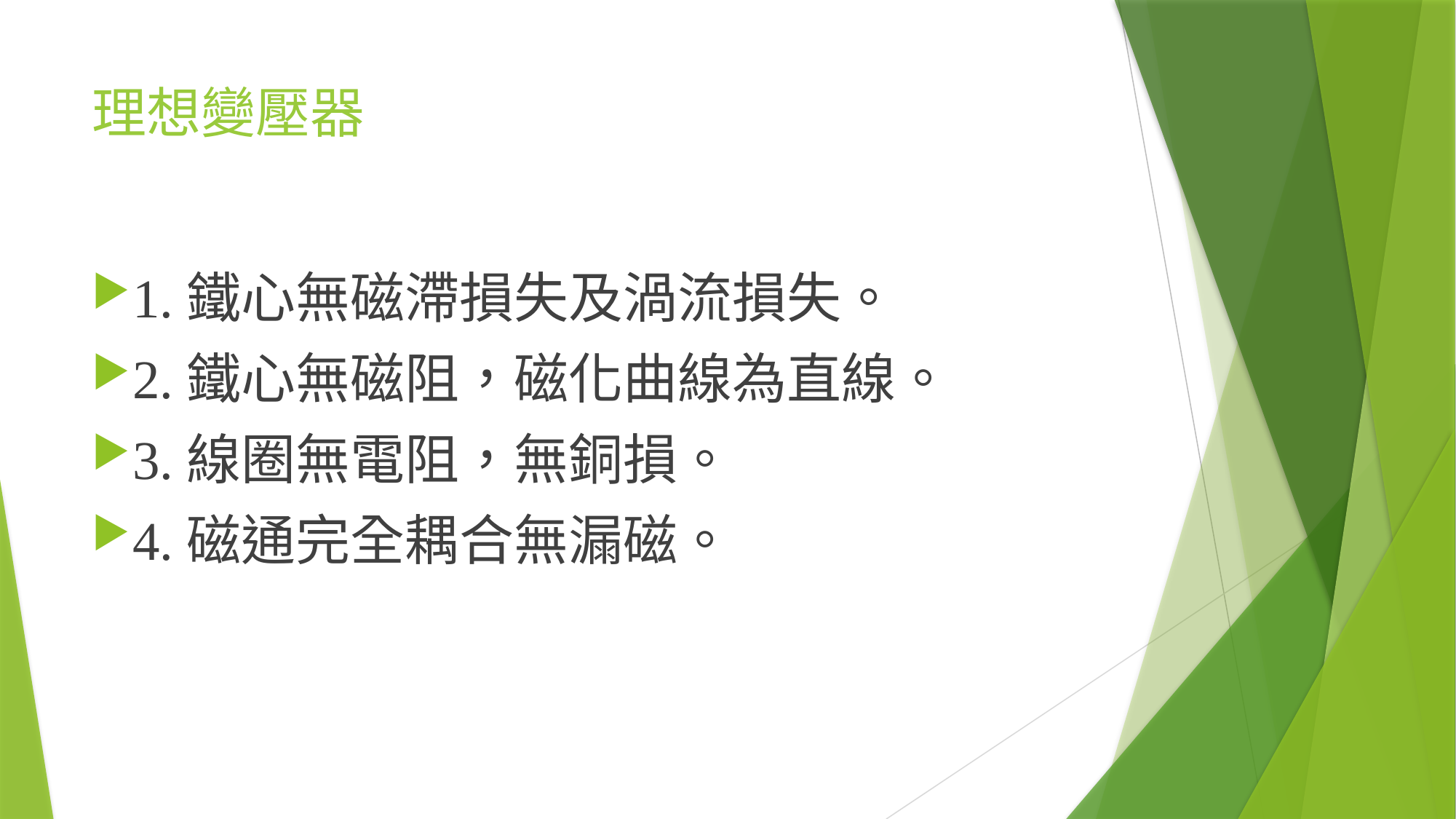

# 理想變壓器
1.鐵心無磁滯損失及渦流損失。
2.鐵心無磁阻，磁化曲線為直線。
3.線圈無電阻，無銅損。
4.磁通完全耦合無漏磁。